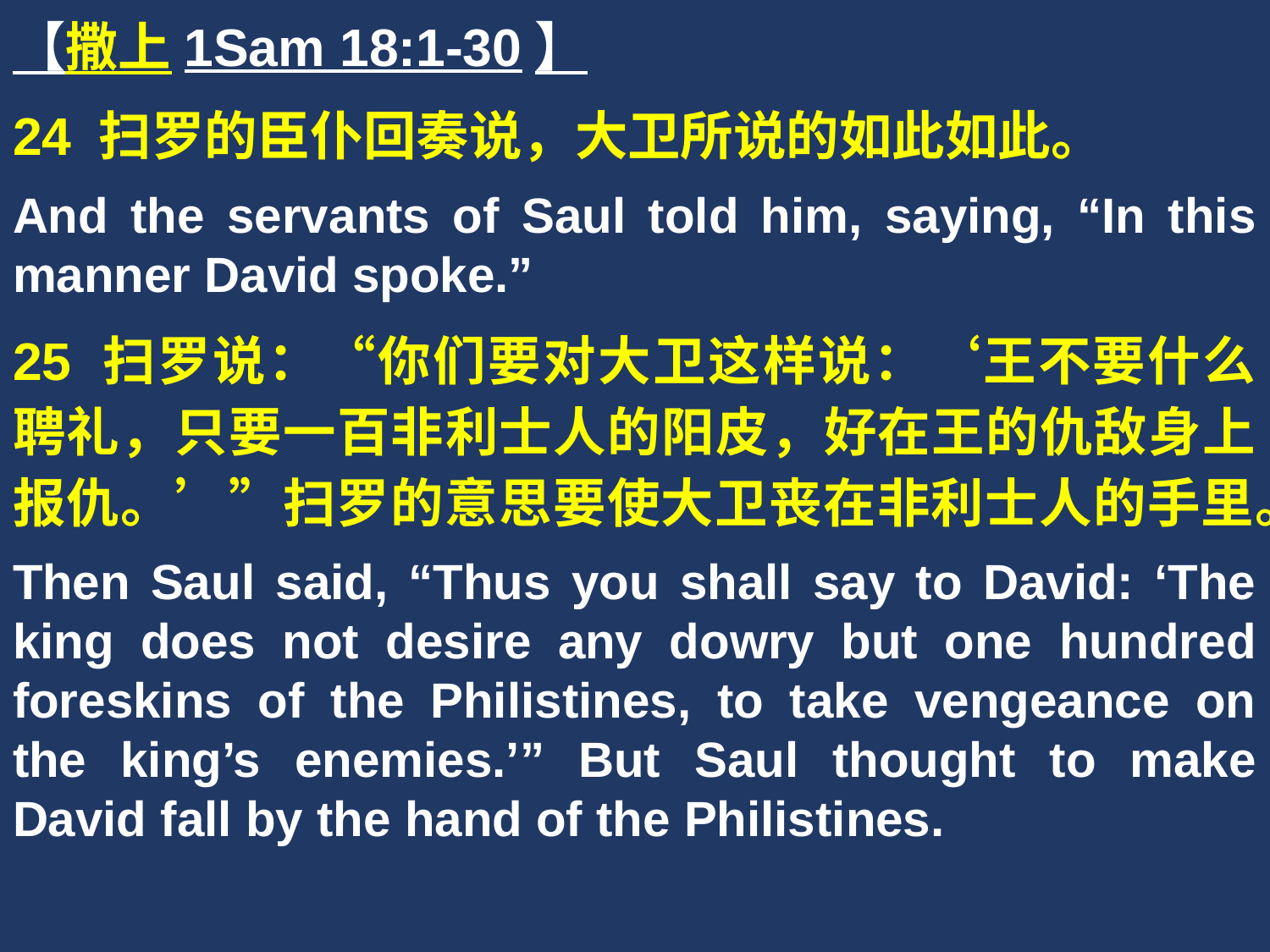

【撒上1Sam 18:1-30】
24 扫罗的臣仆回奏说，大卫所说的如此如此。
And the servants of Saul told him, saying, “In this manner David spoke.”
25 扫罗说：“你们要对大卫这样说：‘王不要什么聘礼，只要一百非利士人的阳皮，好在王的仇敌身上报仇。’”扫罗的意思要使大卫丧在非利士人的手里。
Then Saul said, “Thus you shall say to David: ‘The king does not desire any dowry but one hundred foreskins of the Philistines, to take vengeance on the king’s enemies.’” But Saul thought to make David fall by the hand of the Philistines.